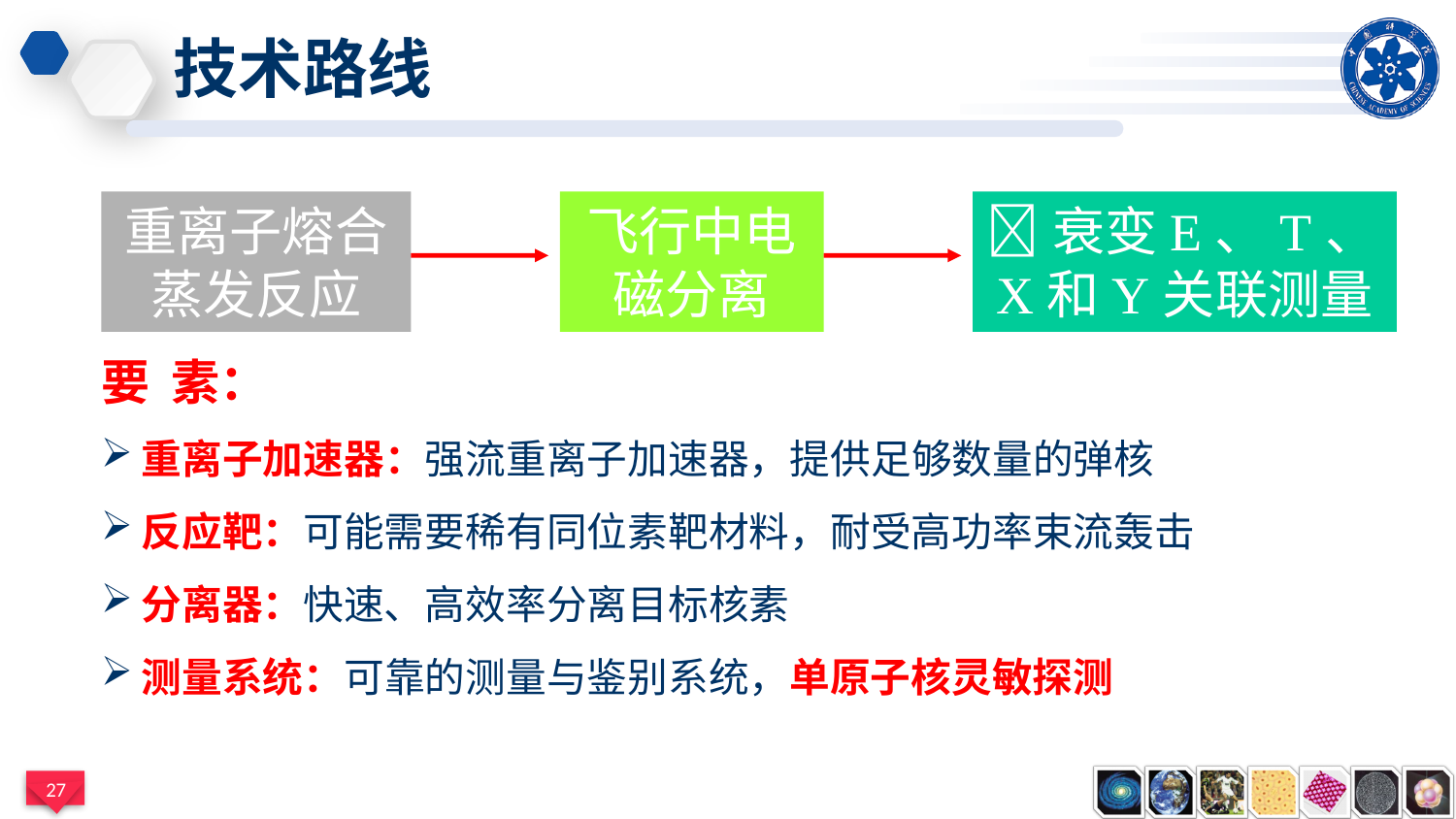

# 技术路线
重离子熔合蒸发反应
飞行中电磁分离
α衰变E、T、X和Y关联测量

要  素：
重离子加速器：强流重离子加速器，提供足够数量的弹核
反应靶：可能需要稀有同位素靶材料，耐受高功率束流轰击
分离器：快速、高效率分离目标核素
测量系统：可靠的测量与鉴别系统，单原子核灵敏探测